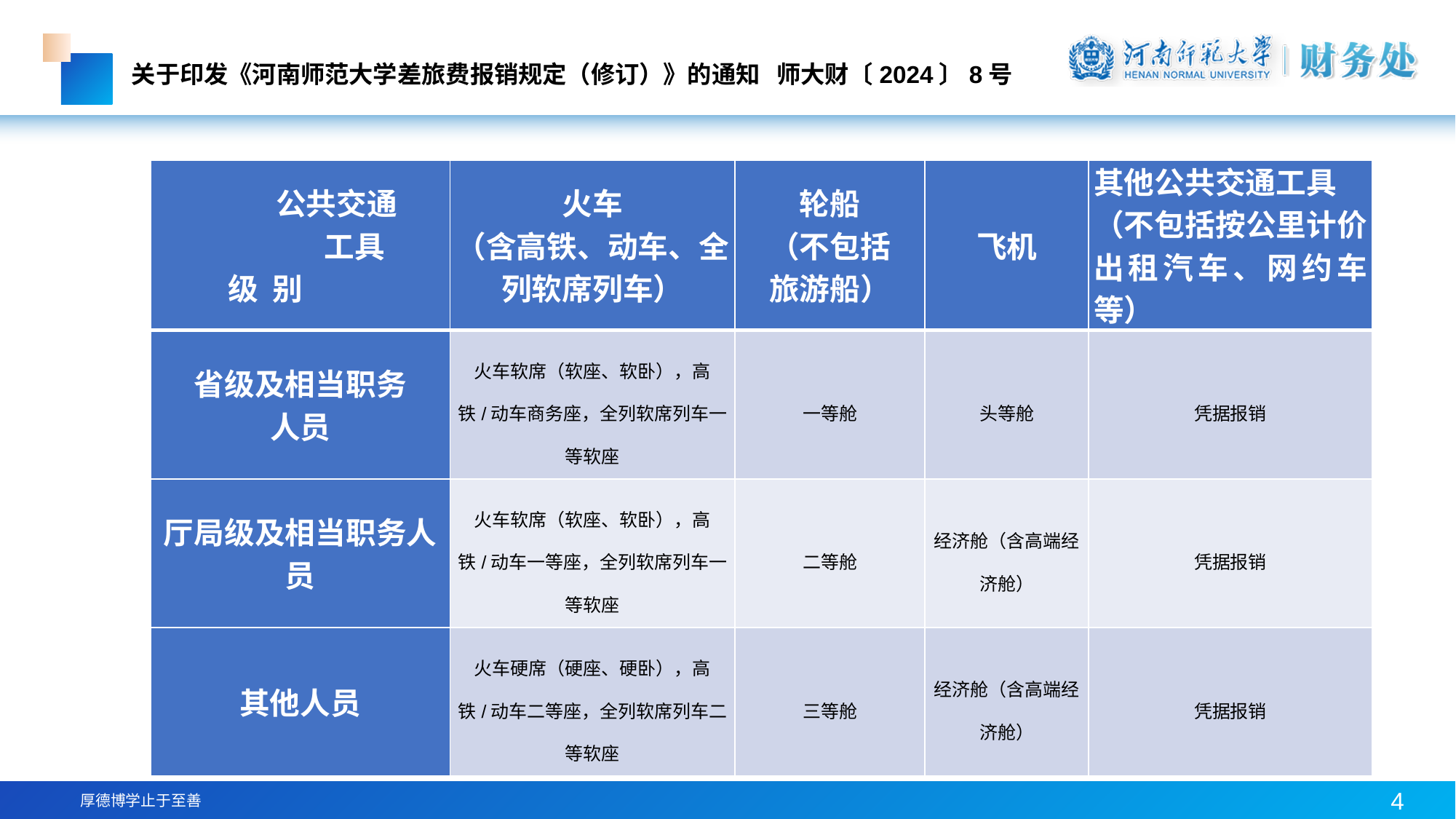

关于印发《河南师范大学差旅费报销规定（修订）》的通知   师大财〔2024〕8号

| 公共交通 工具 级 别 | 火车 （含高铁、动车、全列软席列车） | 轮船 （不包括 旅游船） | 飞机 | 其他公共交通工具 （不包括按公里计价出租汽车、网约车等） |
| --- | --- | --- | --- | --- |
| 省级及相当职务 人员 | 火车软席（软座、软卧），高铁/动车商务座，全列软席列车一等软座 | 一等舱 | 头等舱 | 凭据报销 |
| 厅局级及相当职务人员 | 火车软席（软座、软卧），高铁/动车一等座，全列软席列车一等软座 | 二等舱 | 经济舱（含高端经济舱） | 凭据报销 |
| 其他人员 | 火车硬席（硬座、硬卧），高铁/动车二等座，全列软席列车二等软座 | 三等舱 | 经济舱（含高端经济舱） | 凭据报销 |